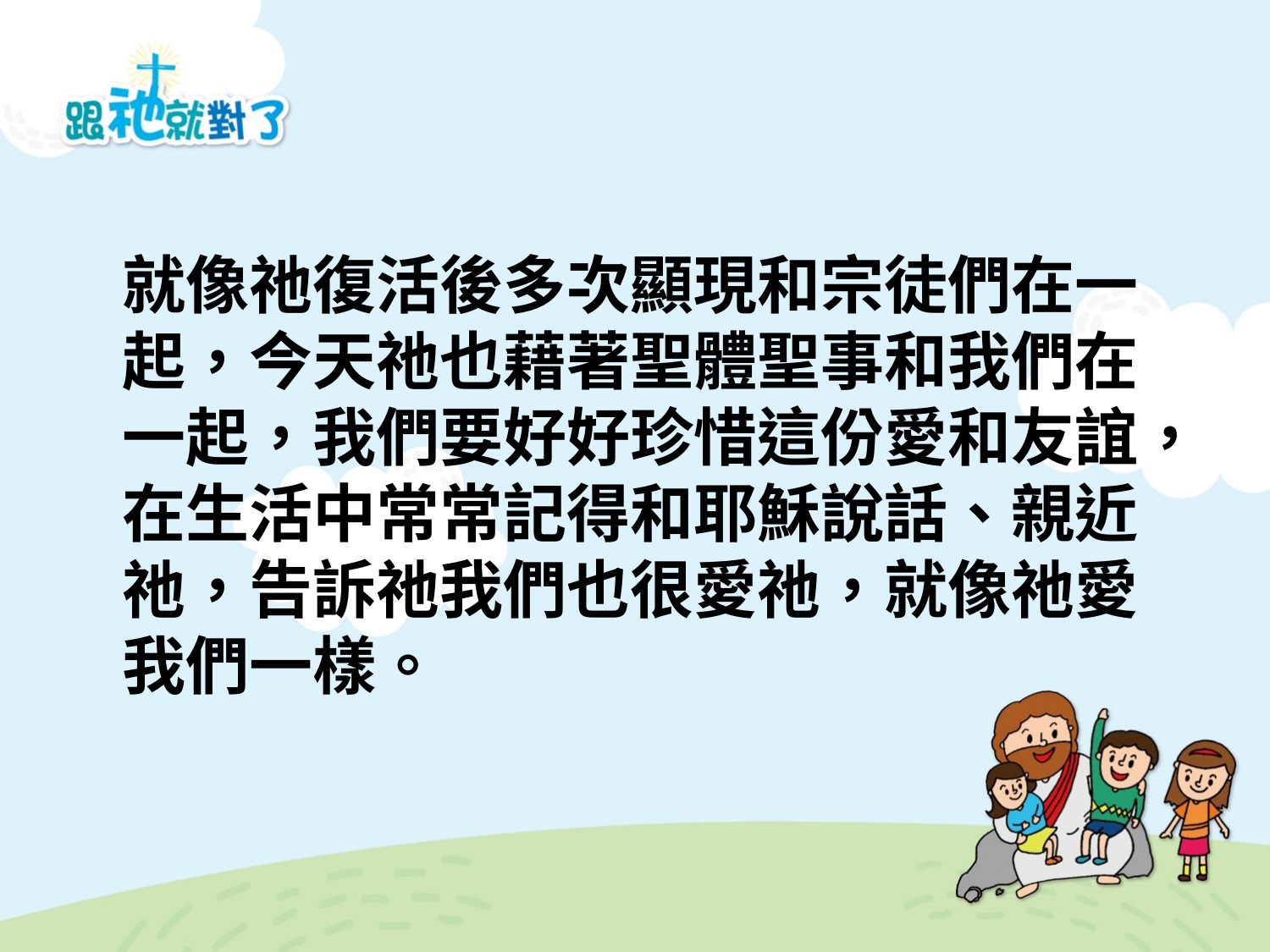

就像祂復活後多次顯現和宗徒們在一起，今天祂也藉著聖體聖事和我們在一起，我們要好好珍惜這份愛和友誼，在生活中常常記得和耶穌說話、親近祂，告訴祂我們也很愛祂，就像祂愛我們一樣。